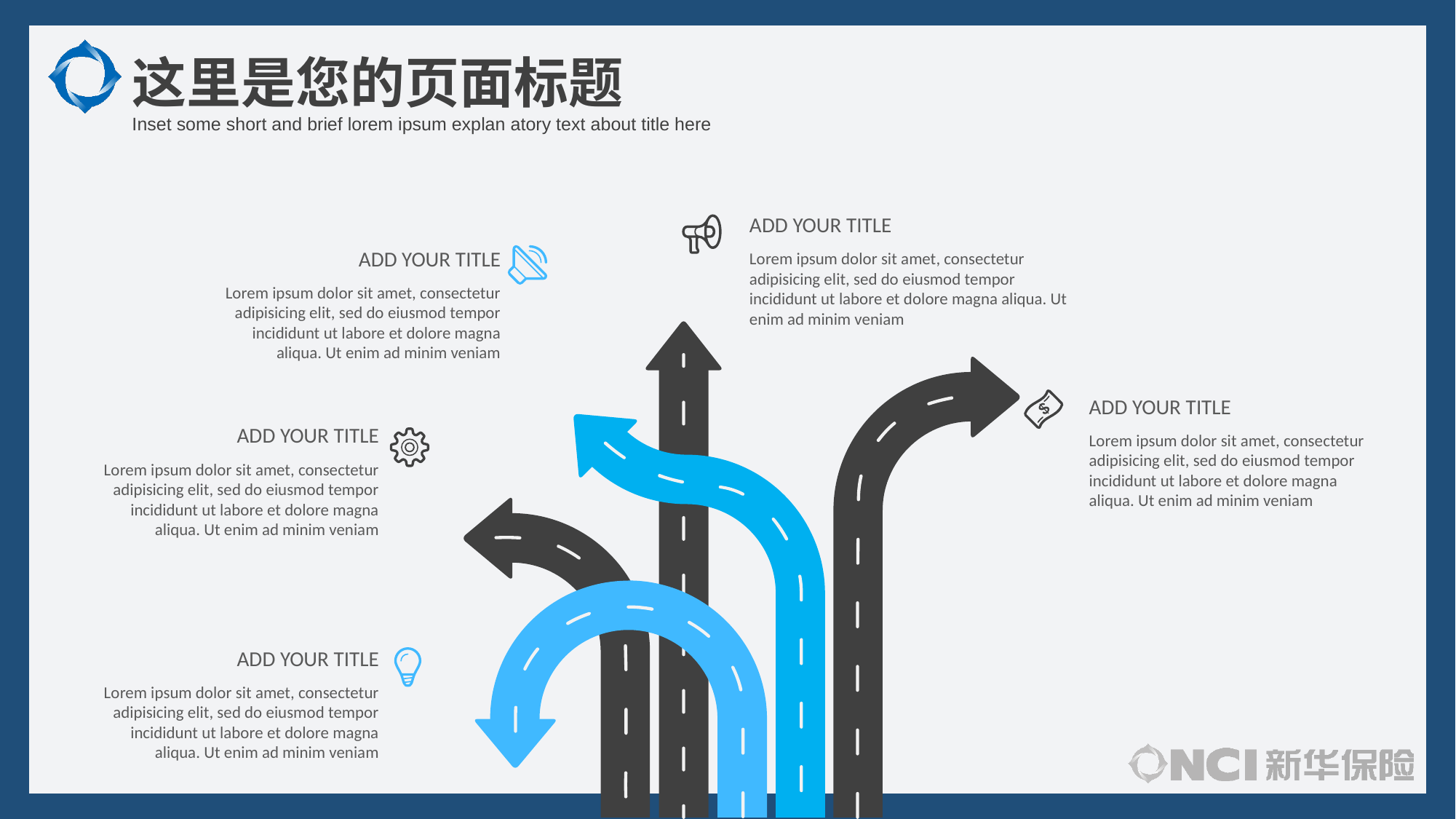

这里是您的页面标题
Inset some short and brief lorem ipsum explan atory text about title here
ADD YOUR TITLE
Lorem ipsum dolor sit amet, consectetur adipisicing elit, sed do eiusmod tempor incididunt ut labore et dolore magna aliqua. Ut enim ad minim veniam

ADD YOUR TITLE
Lorem ipsum dolor sit amet, consectetur adipisicing elit, sed do eiusmod tempor incididunt ut labore et dolore magna aliqua. Ut enim ad minim veniam

ADD YOUR TITLE
Lorem ipsum dolor sit amet, consectetur adipisicing elit, sed do eiusmod tempor incididunt ut labore et dolore magna aliqua. Ut enim ad minim veniam

ADD YOUR TITLE
Lorem ipsum dolor sit amet, consectetur adipisicing elit, sed do eiusmod tempor incididunt ut labore et dolore magna aliqua. Ut enim ad minim veniam

ADD YOUR TITLE
Lorem ipsum dolor sit amet, consectetur adipisicing elit, sed do eiusmod tempor incididunt ut labore et dolore magna aliqua. Ut enim ad minim veniam